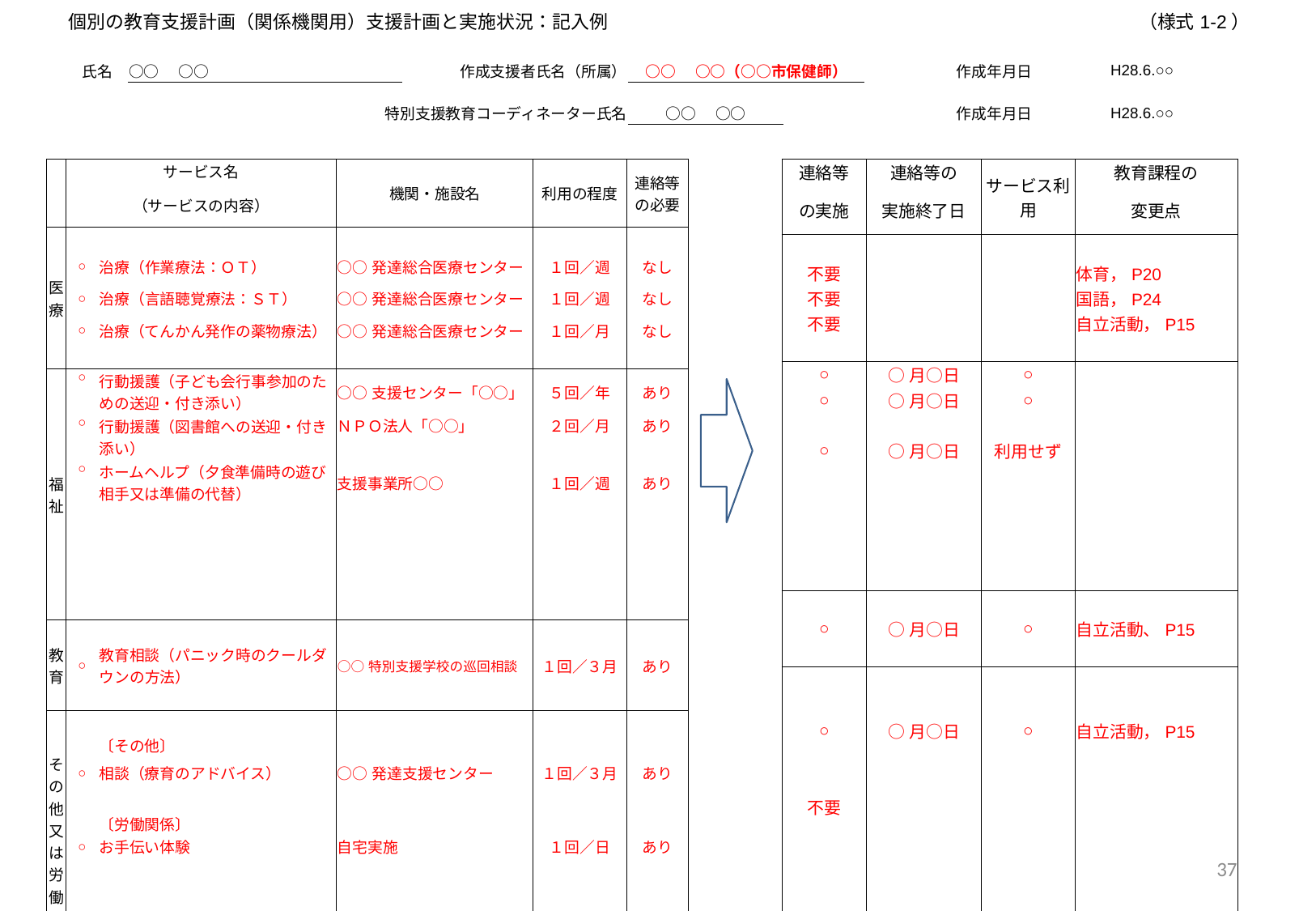

| 個別の教育支援計画（関係機関用）支援計画と実施状況：記入例 |  |  |  |  |  |  |  |  |  | （様式1-2） |
| --- | --- | --- | --- | --- | --- | --- | --- | --- | --- | --- |
|  |  |  |  |  |  |  |  |  |  |  |
| 氏名 |  | ○○　○○ | 作成支援者氏名（所属） | ○○　○○（○○市保健師） |  |  | 作成年月日 |  | H28.6.○○ |  |
|  |  |  |  |  |  |  |  |  |  |  |
|  |  | 特別支援教育コーディネーター氏名 |  | ○○　○○ |  |  | 作成年月日 |  | H28.6.○○ |  |
| 連絡等 | 連絡等の | サービス利用 | 教育課程の |
| --- | --- | --- | --- |
| の実施 | 実施終了日 |  | 変更点 |
|  |  |  |  |
| 不要 |  |  | 体育，P20 |
| 不要 |  |  | 国語，P24 |
| 不要 |  |  | 自立活動，P15 |
|  |  |  |  |
| ○ | ○月○日 | ○ |  |
| ○ | ○月○日 | ○ |  |
|  |  |  |  |
| ○ | ○月○日 | 利用せず |  |
|  |  |  |  |
|  |  |  |  |
|  |  |  |  |
|  |  |  |  |
|  |  |  |  |
|  |  |  |  |
| ○ | ○月○日 | ○ | 自立活動、P15 |
|  |  |  |  |
|  |  |  |  |
|  |  |  |  |
| ○ | ○月○日 | ○ | 自立活動，P15 |
|  |  |  |  |
|  |  |  |  |
| 不要 |  |  |  |
|  |  |  |  |
|  |  |  |  |
|  |  |  |  |
|  |  |  |  |
|  | サービス名 |  | 機関・施設名 | 利用の程度 | 連絡等の必要 |
| --- | --- | --- | --- | --- | --- |
|  | （サービスの内容） |  |  |  |  |
| 医療 |  |  |  |  |  |
|  | ○ | 治療（作業療法：ＯＴ） | ○○発達総合医療センター | １回／週 | なし |
|  | ○ | 治療（言語聴覚療法：ＳＴ） | ○○発達総合医療センター | １回／週 | なし |
|  | ○ | 治療（てんかん発作の薬物療法） | ○○発達総合医療センター | １回／月 | なし |
|  |  |  |  |  |  |
| 福祉 | ○ | 行動援護（子ども会行事参加のための送迎・付き添い） | ○○支援センター「○○」 | ５回／年 | あり |
|  | ○ | 行動援護（図書館への送迎・付き添い） | ＮＰＯ法人「○○」 | ２回／月 | あり |
|  |  |  |  |  |  |
|  | ○ | ホームヘルプ（夕食準備時の遊び相手又は準備の代替） | 支援事業所○○ | １回／週 | あり |
|  |  |  |  |  |  |
|  |  |  |  |  |  |
|  |  |  |  |  |  |
|  |  |  |  |  |  |
|  |  |  |  |  |  |
| 教育 |  |  |  |  |  |
|  | ○ | 教育相談（パニック時のクールダウンの方法） | ○○特別支援学校の巡回相談 | １回／３月 | あり |
|  |  |  |  |  |  |
| その他又は労働 |  |  |  |  |  |
|  |  | 〔その他〕 |  |  |  |
|  | ○ | 相談（療育のアドバイス） | ○○発達支援センター | １回／３月 | あり |
|  |  |  |  |  |  |
|  |  | 〔労働関係〕 |  |  |  |
|  | ○ | お手伝い体験 | 自宅実施 | １回／日 | あり |
|  |  |  |  |  |  |
|  |  |  |  |  |  |
|  |  |  |  |  |  |
|  |  |  |  |  |  |

37